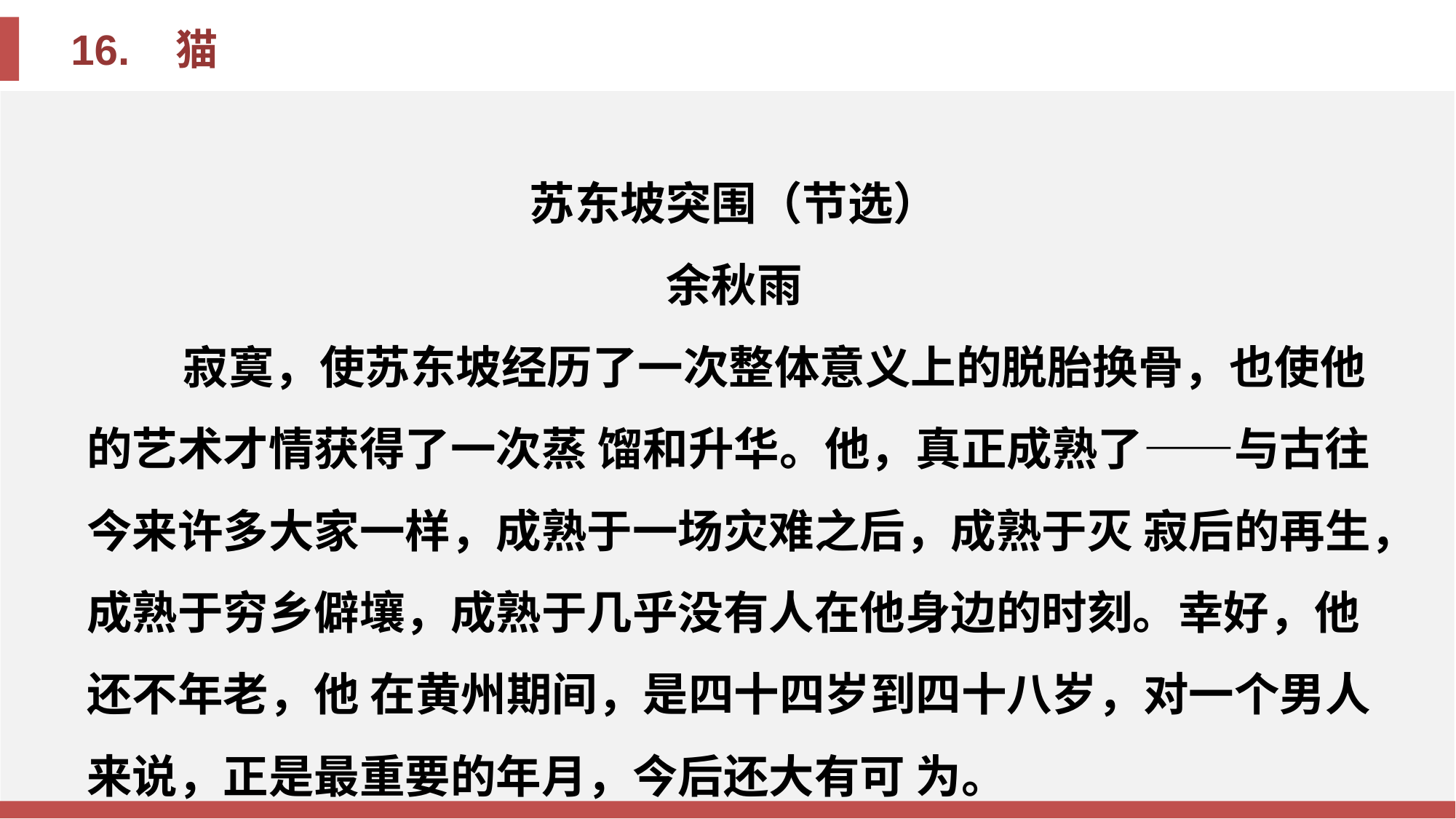

苏东坡突围（节选）
余秋雨
寂寞，使苏东坡经历了一次整体意义上的脱胎换骨，也使他的艺术才情获得了一次蒸 馏和升华。他，真正成熟了——与古往今来许多大家一样，成熟于一场灾难之后，成熟于灭 寂后的再生，成熟于穷乡僻壤，成熟于几乎没有人在他身边的时刻。幸好，他还不年老，他 在黄州期间，是四十四岁到四十八岁，对一个男人来说，正是最重要的年月，今后还大有可 为。